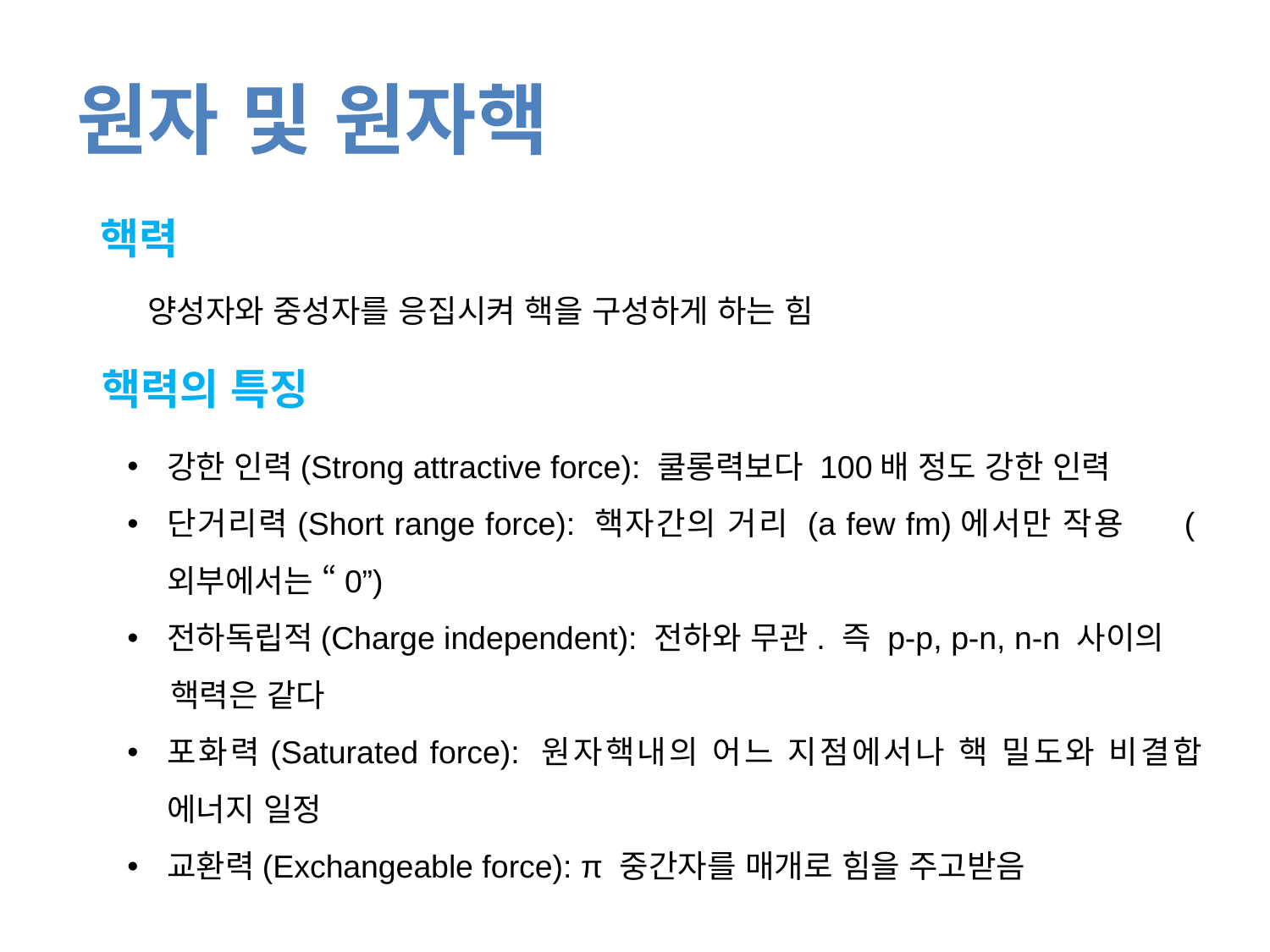

# 원자 및 원자핵
핵력
양성자와 중성자를 응집시켜 핵을 구성하게 하는 힘
핵력의 특징
강한 인력(Strong attractive force): 쿨롱력보다 100배 정도 강한 인력
단거리력(Short range force): 핵자간의 거리 (a few fm)에서만 작용     (외부에서는 “0”)
전하독립적(Charge independent): 전하와 무관. 즉 p-p, p-n, n-n 사이의
    핵력은 같다
포화력(Saturated force): 원자핵내의 어느 지점에서나 핵 밀도와 비결합 에너지 일정
교환력(Exchangeable force): π 중간자를 매개로 힘을 주고받음